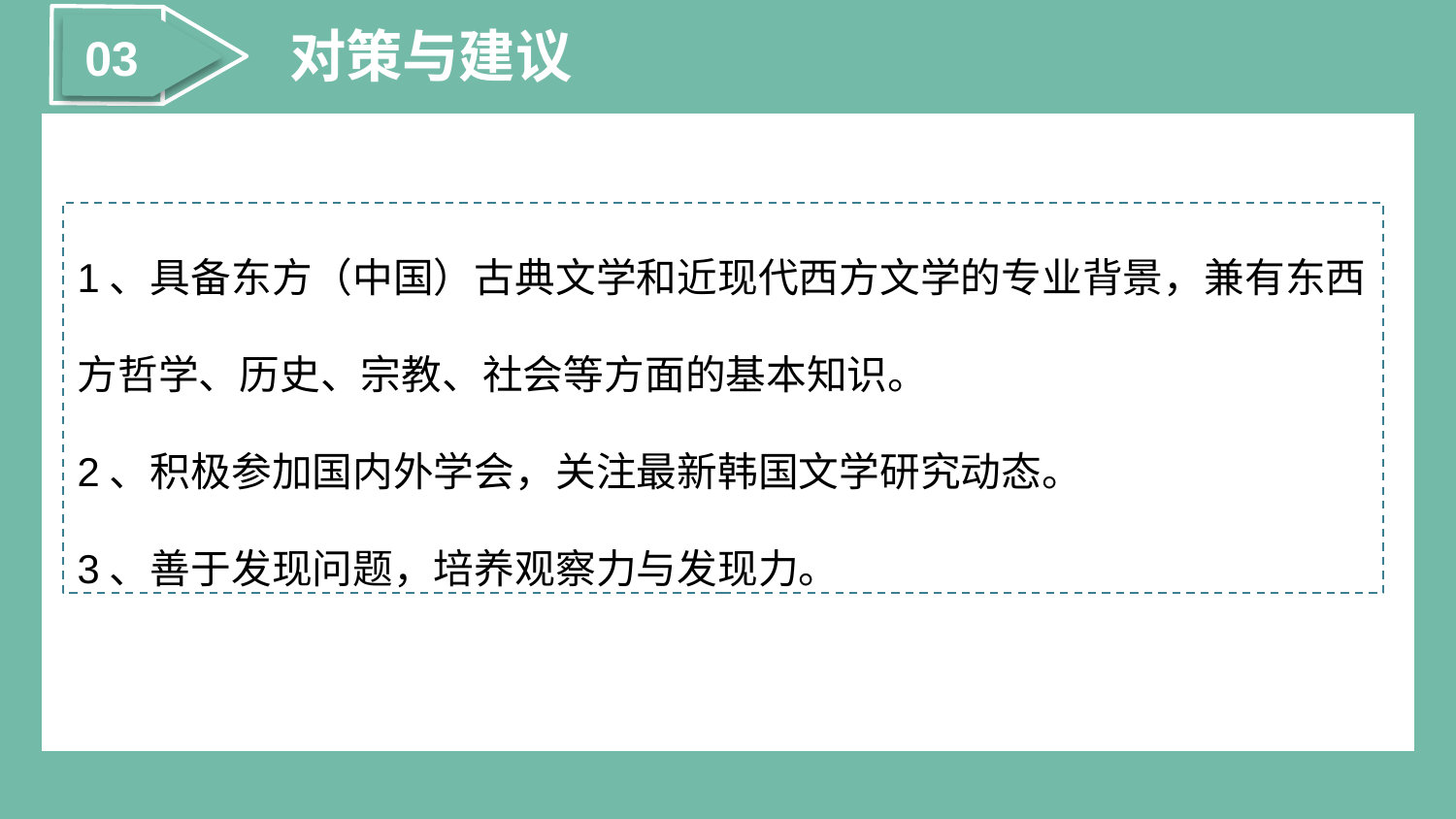

03
对策与建议
1、具备东方（中国）古典文学和近现代西方文学的专业背景，兼有东西方哲学、历史、宗教、社会等方面的基本知识。
2、积极参加国内外学会，关注最新韩国文学研究动态。
3、善于发现问题，培养观察力与发现力。